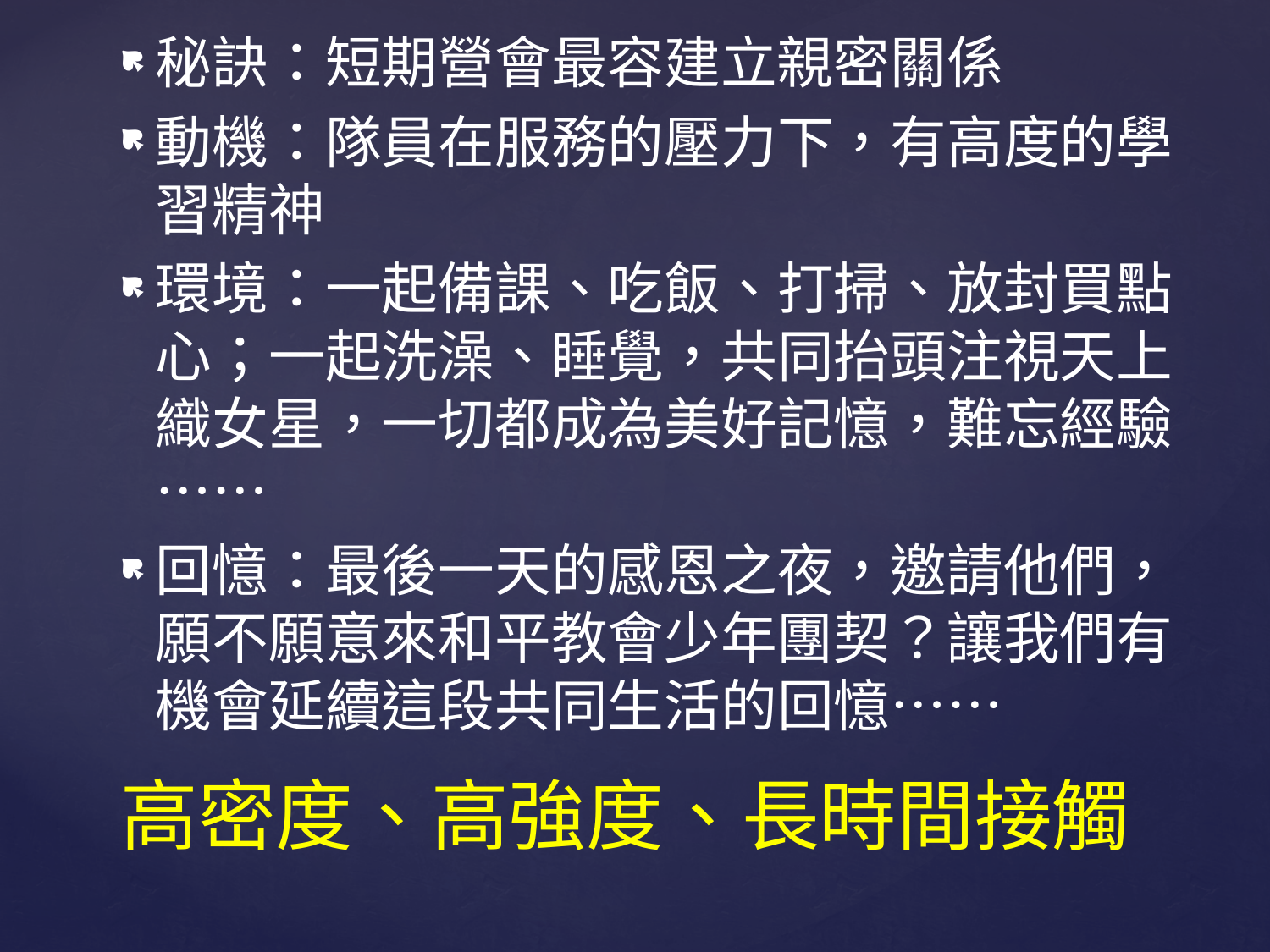

秘訣：短期營會最容建立親密關係
動機：隊員在服務的壓力下，有高度的學習精神
環境：一起備課、吃飯、打掃、放封買點心；一起洗澡、睡覺，共同抬頭注視天上織女星，一切都成為美好記憶，難忘經驗……
回憶：最後一天的感恩之夜，邀請他們，願不願意來和平教會少年團契？讓我們有機會延續這段共同生活的回憶……

# 高密度、高強度、長時間接觸